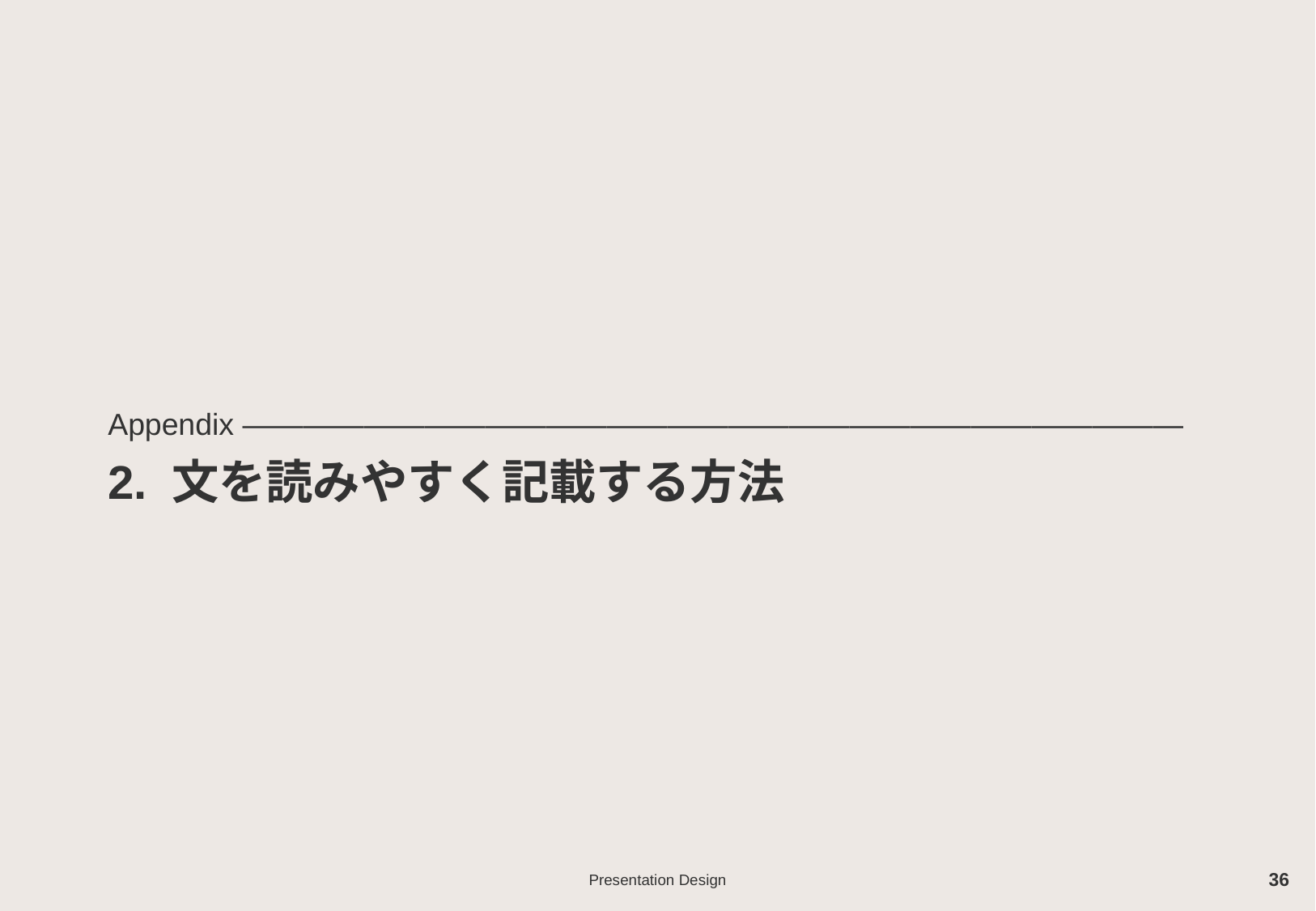

# Appendix ――――――――――――――――――――――――――――――― 2. 文を読みやすく記載する方法
Presentation Design
36